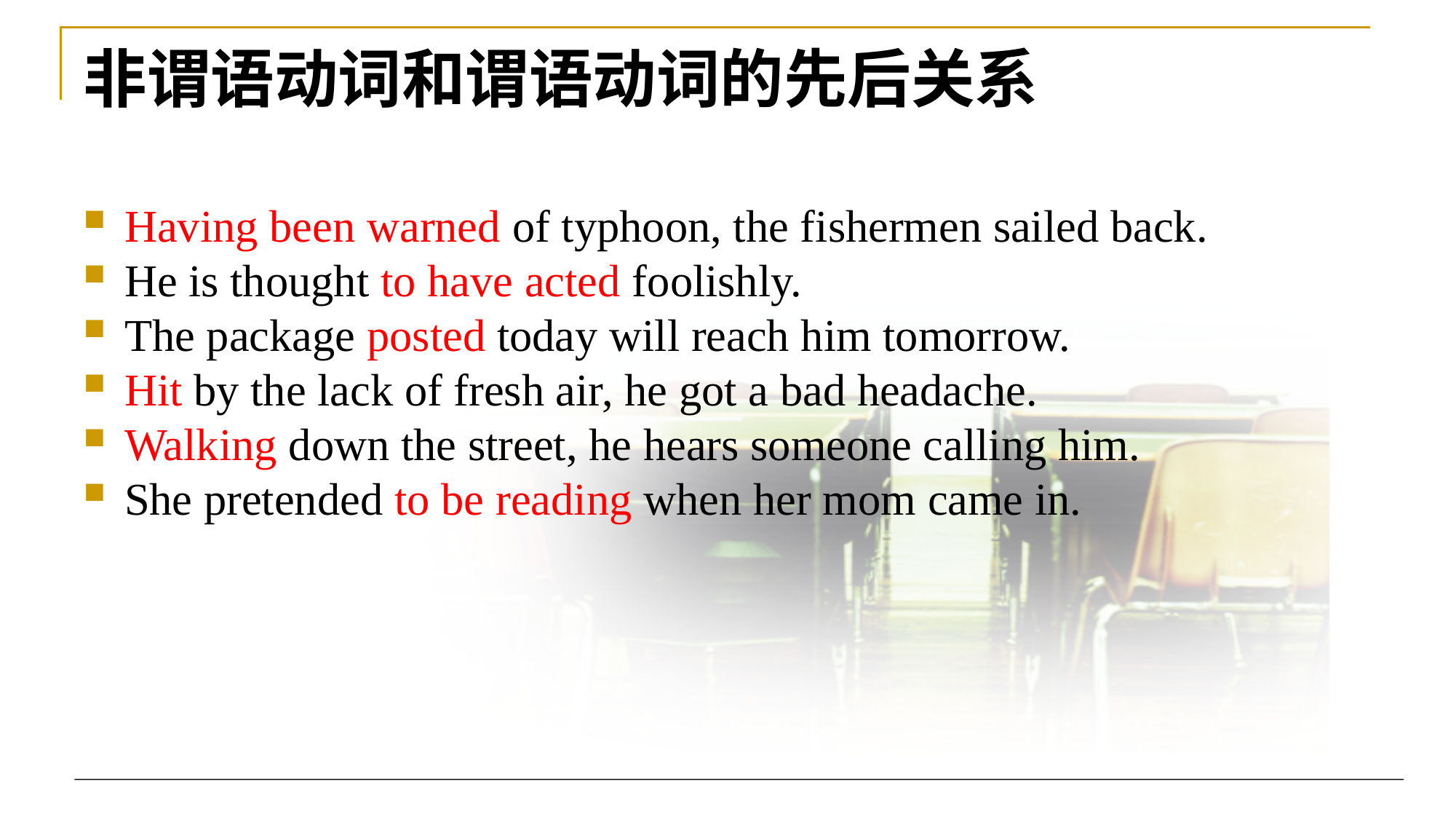

# 非谓语动词和谓语动词的先后关系
Having been warned of typhoon, the fishermen sailed back.
He is thought to have acted foolishly.
The package posted today will reach him tomorrow.
Hit by the lack of fresh air, he got a bad headache.
Walking down the street, he hears someone calling him.
She pretended to be reading when her mom came in.